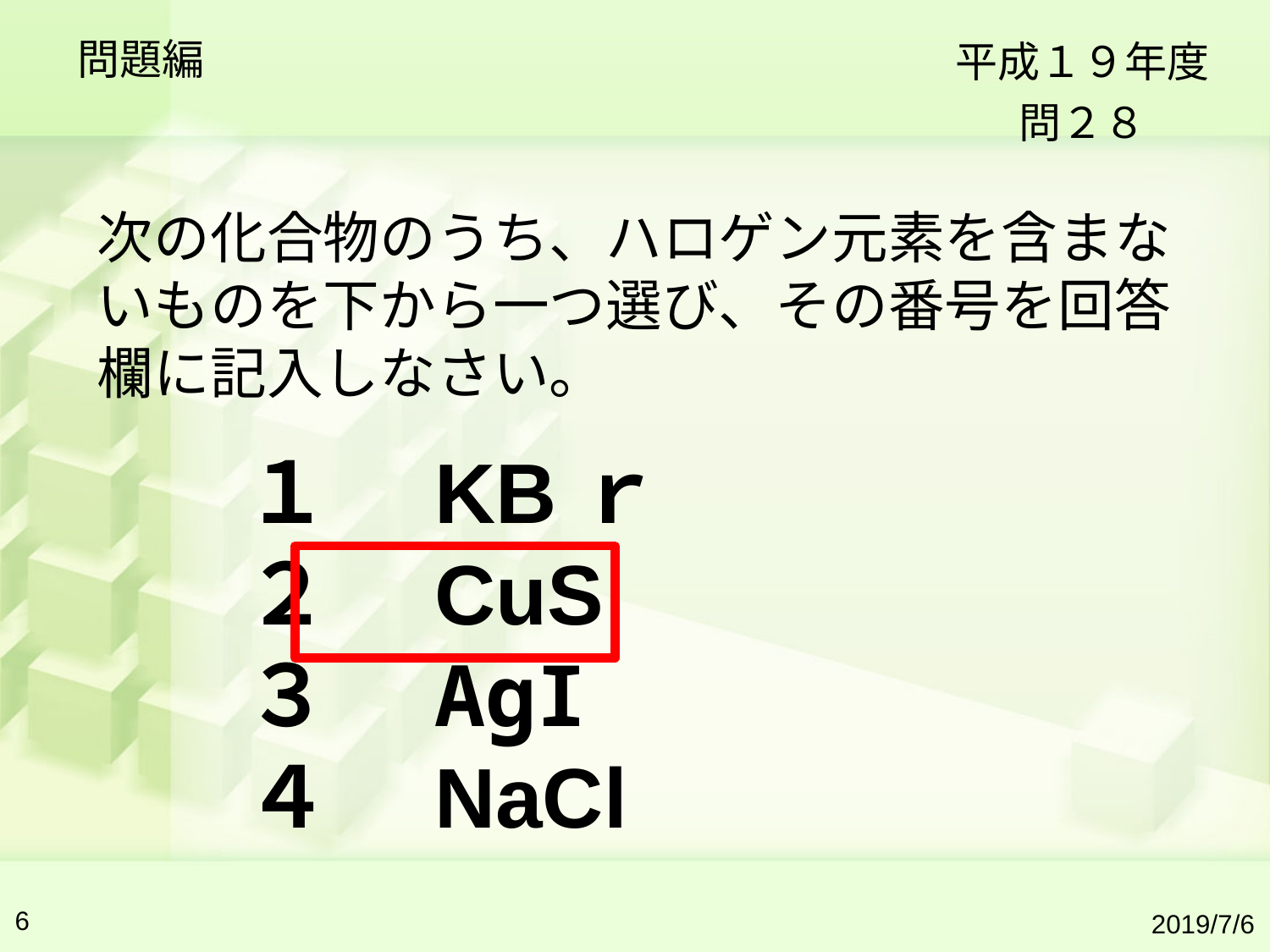

問題編
平成１９年度
問２８
次の化合物のうち、ハロゲン元素を含まないものを下から一つ選び、その番号を回答欄に記入しなさい。
１　KBｒ
２　CuS
３　AgI
４　NaCl

6
2019/7/6